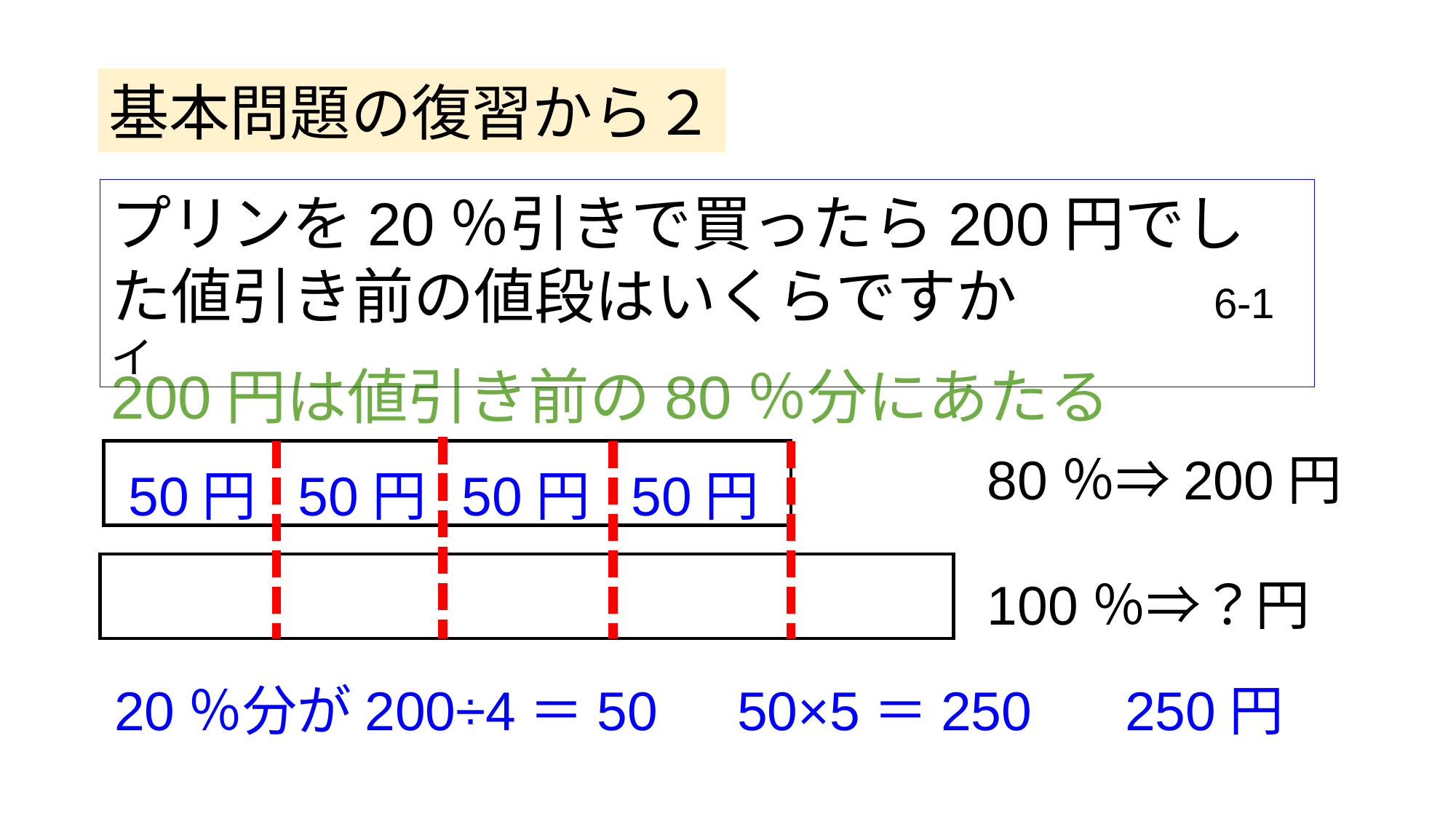

基本問題の復習から２
プリンを20％引きで買ったら200円でした値引き前の値段はいくらですか　　　6-1イ
200円は値引き前の80％分にあたる
80％⇒200円

50円
50円
50円
50円

100％⇒？円
20％分が200÷4＝50
50×5＝250　 250円